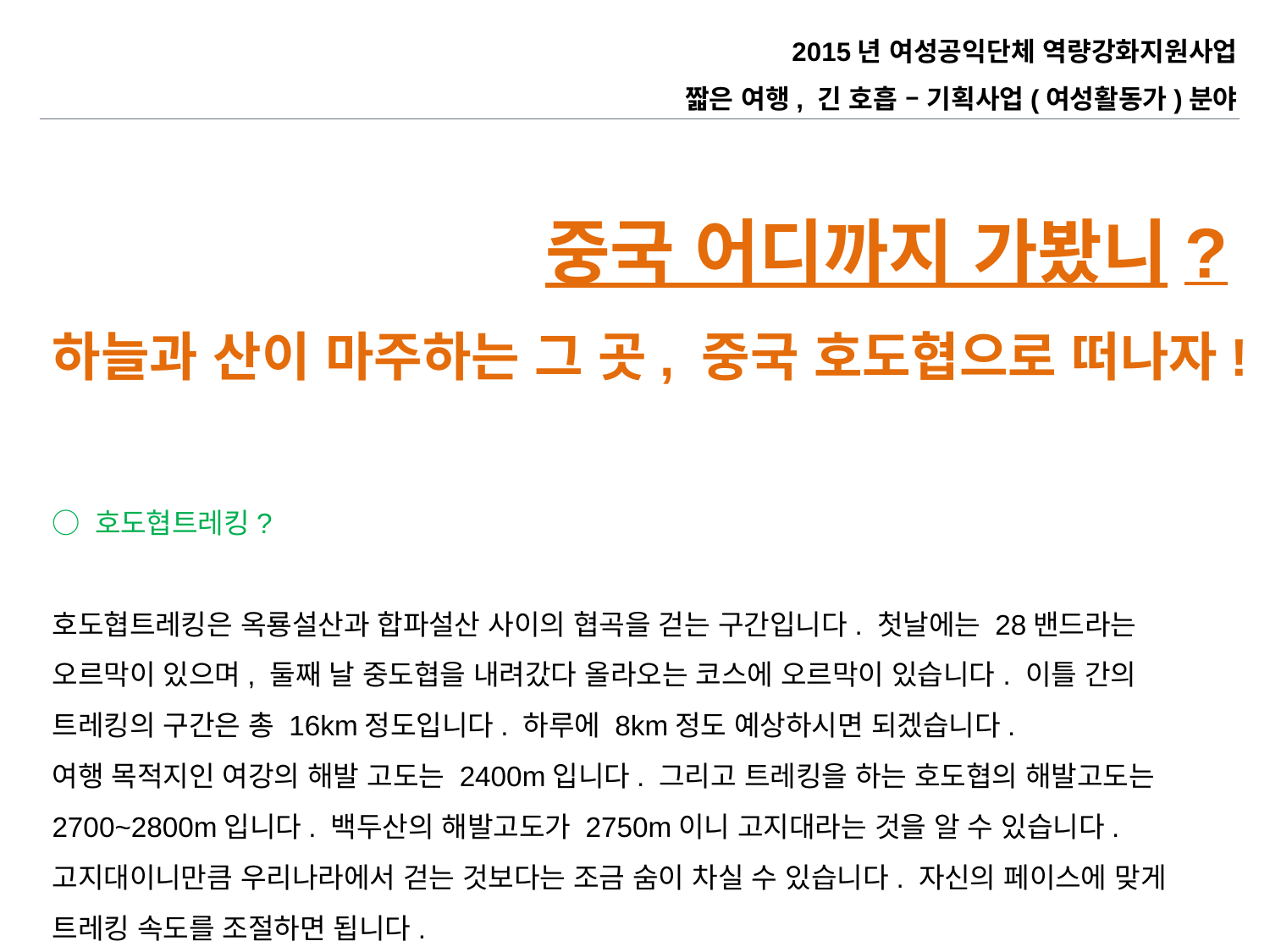

2015년 여성공익단체 역량강화지원사업
짧은 여행, 긴 호흡 – 기획사업(여성활동가)분야
중국 어디까지 가봤니?
하늘과 산이 마주하는 그 곳, 중국 호도협으로 떠나자!

○ 호도협트레킹?

호도협트레킹은 옥룡설산과 합파설산 사이의 협곡을 걷는 구간입니다. 첫날에는 28밴드라는 오르막이 있으며, 둘째 날 중도협을 내려갔다 올라오는 코스에 오르막이 있습니다. 이틀 간의 트레킹의 구간은 총 16km정도입니다. 하루에 8km정도 예상하시면 되겠습니다.
여행 목적지인 여강의 해발 고도는 2400m입니다. 그리고 트레킹을 하는 호도협의 해발고도는 2700~2800m입니다. 백두산의 해발고도가 2750m이니 고지대라는 것을 알 수 있습니다. 고지대이니만큼 우리나라에서 걷는 것보다는 조금 숨이 차실 수 있습니다. 자신의 페이스에 맞게 트레킹 속도를 조절하면 됩니다.

소모임 공간